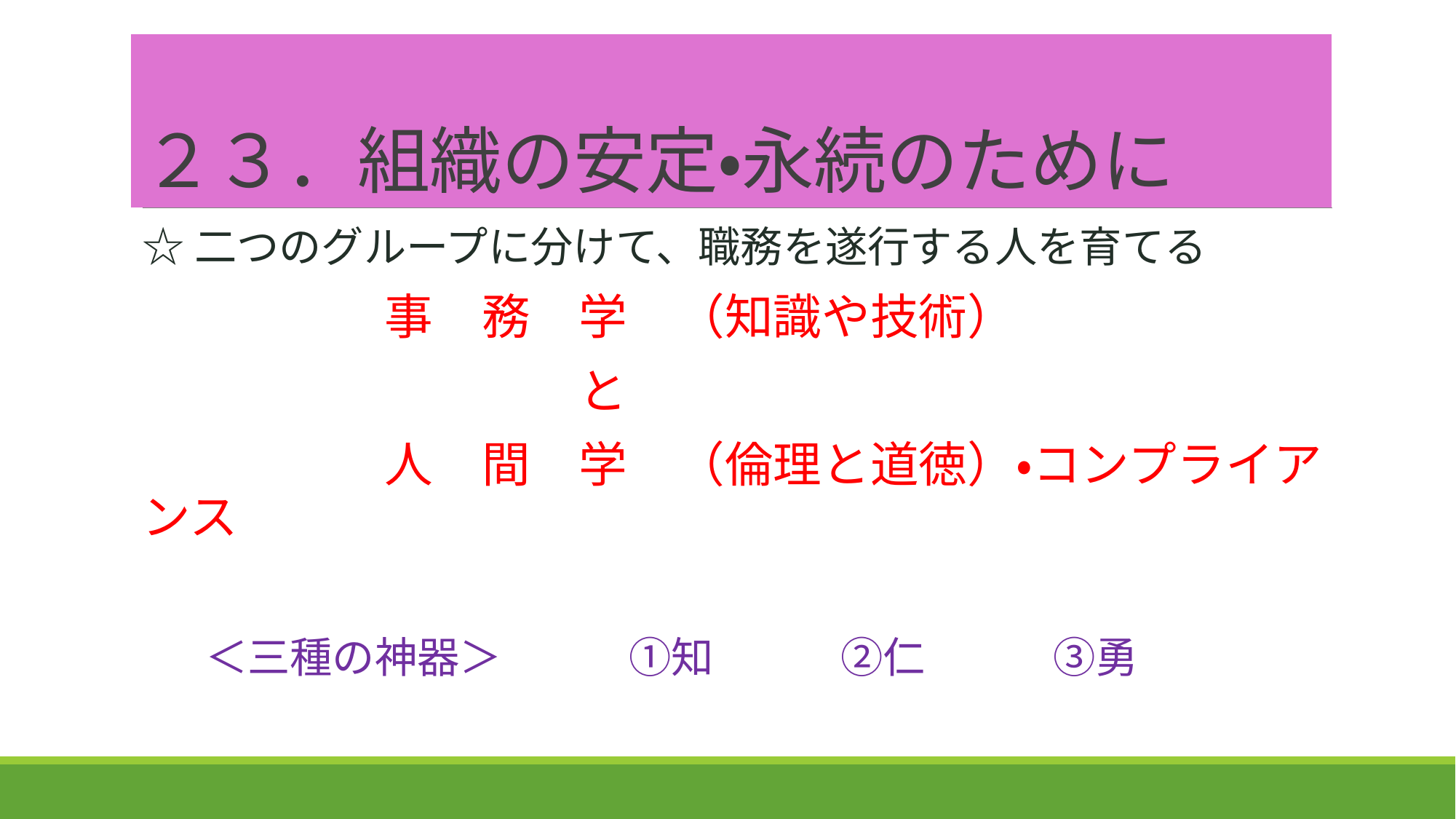

# ２３．組織の安定・永続のために
☆二つのグループに分けて、職務を遂行する人を育てる
　　　　　事　務　学　（知識や技術）
　　　　　　　　　と
　　　　　人　間　学　（倫理と道徳）・コンプライアンス

　＜三種の神器＞　　　①知　　　②仁　　　③勇